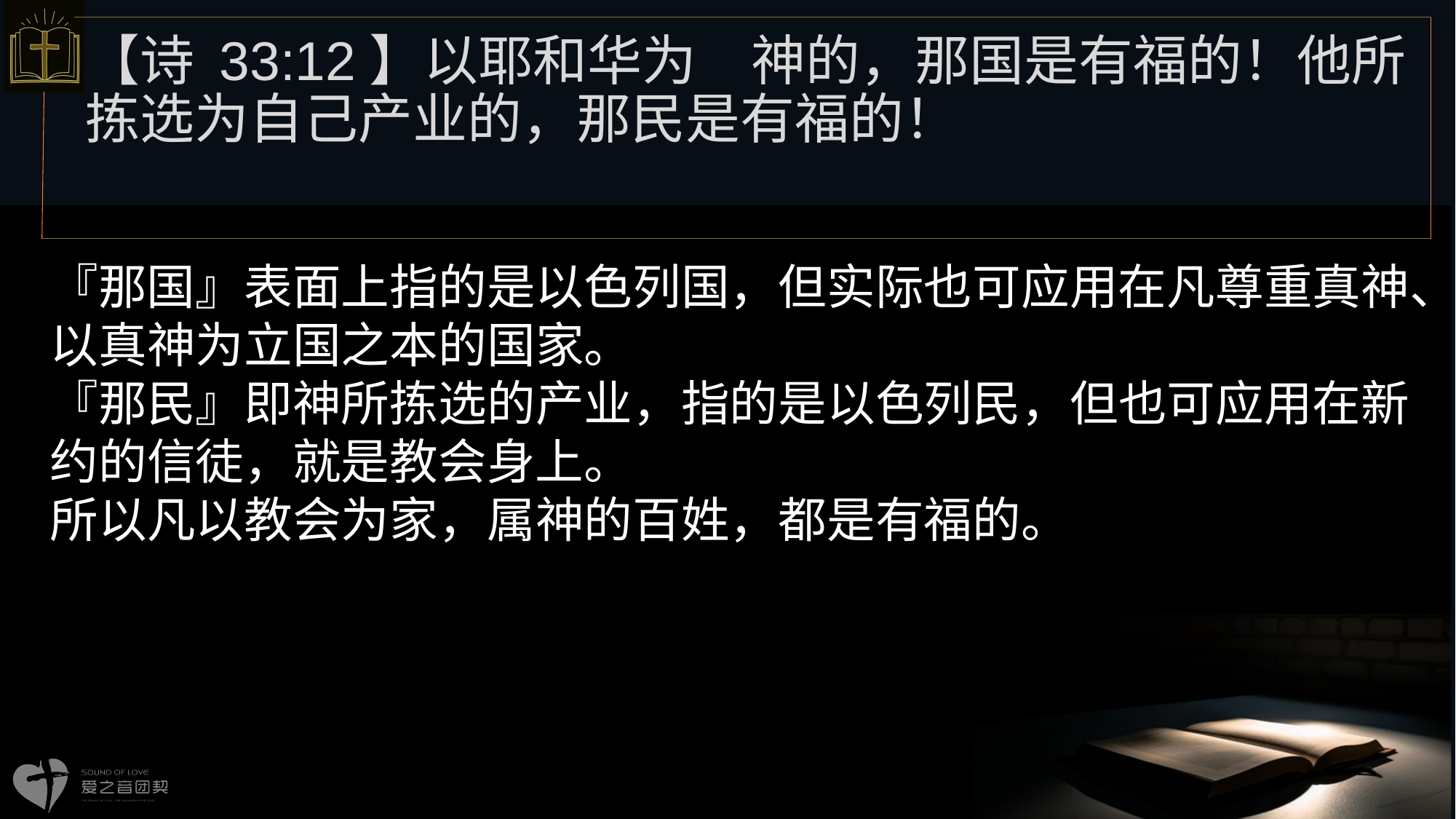

【诗 33:12】以耶和华为　神的，那国是有福的！他所拣选为自己产业的，那民是有福的！
# 『那国』表面上指的是以色列国，但实际也可应用在凡尊重真神、以真神为立国之本的国家。 『那民』即神所拣选的产业，指的是以色列民，但也可应用在新约的信徒，就是教会身上。 所以凡以教会为家，属神的百姓，都是有福的。